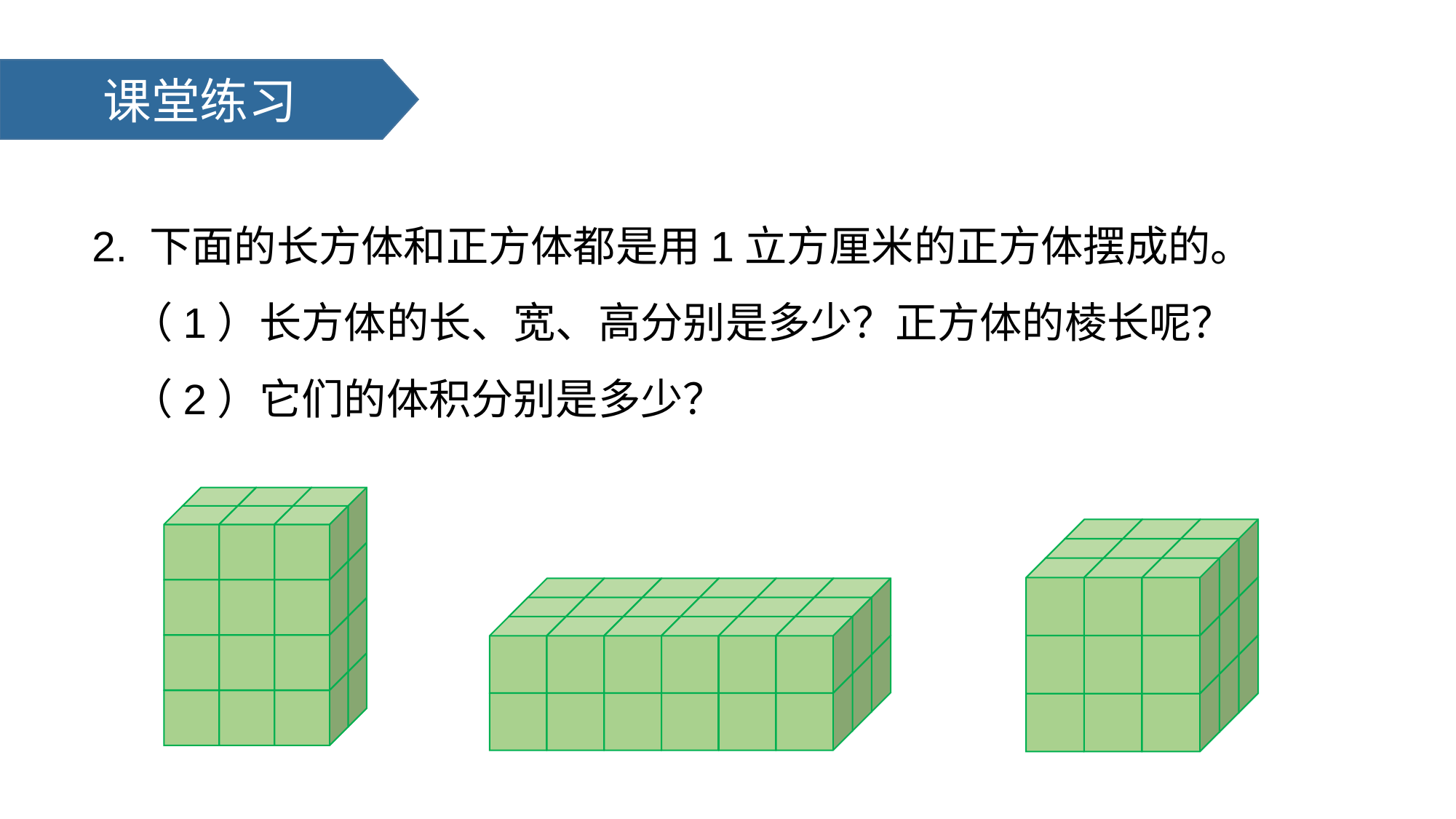

课堂练习
2. 下面的长方体和正方体都是用1立方厘米的正方体摆成的。
   （1）长方体的长、宽、高分别是多少？正方体的棱长呢？
   （2）它们的体积分别是多少？